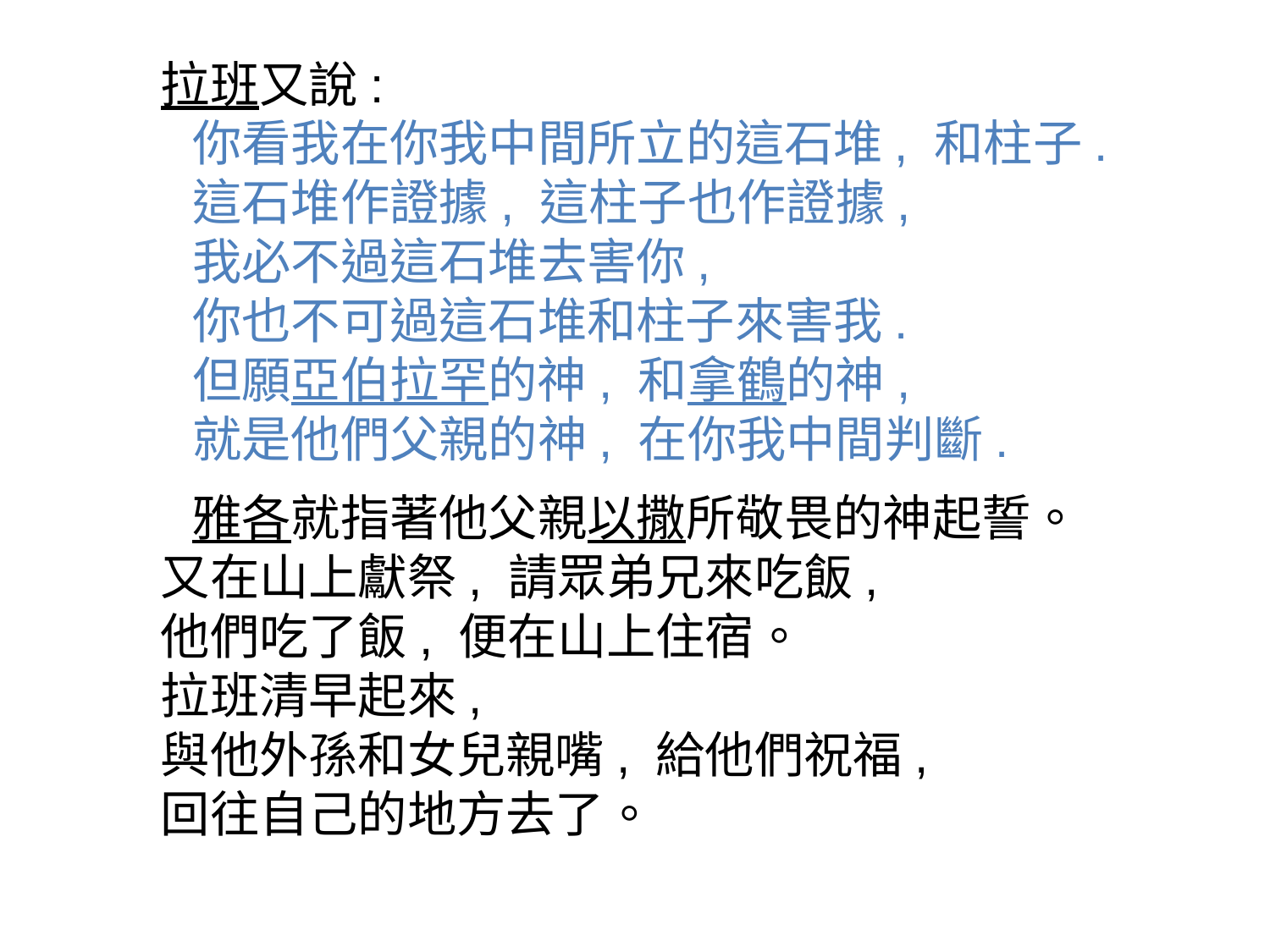

拉班又說:
你看我在你我中間所立的這石堆, 和柱子.
這石堆作證據, 這柱子也作證據,
我必不過這石堆去害你,
你也不可過這石堆和柱子來害我.
但願亞伯拉罕的神, 和拿鶴的神,
就是他們父親的神, 在你我中間判斷.

雅各就指著他父親以撒所敬畏的神起誓。
又在山上獻祭, 請眾弟兄來吃飯,
他們吃了飯, 便在山上住宿。
拉班清早起來,
與他外孫和女兒親嘴, 給他們祝福,
回往自己的地方去了。